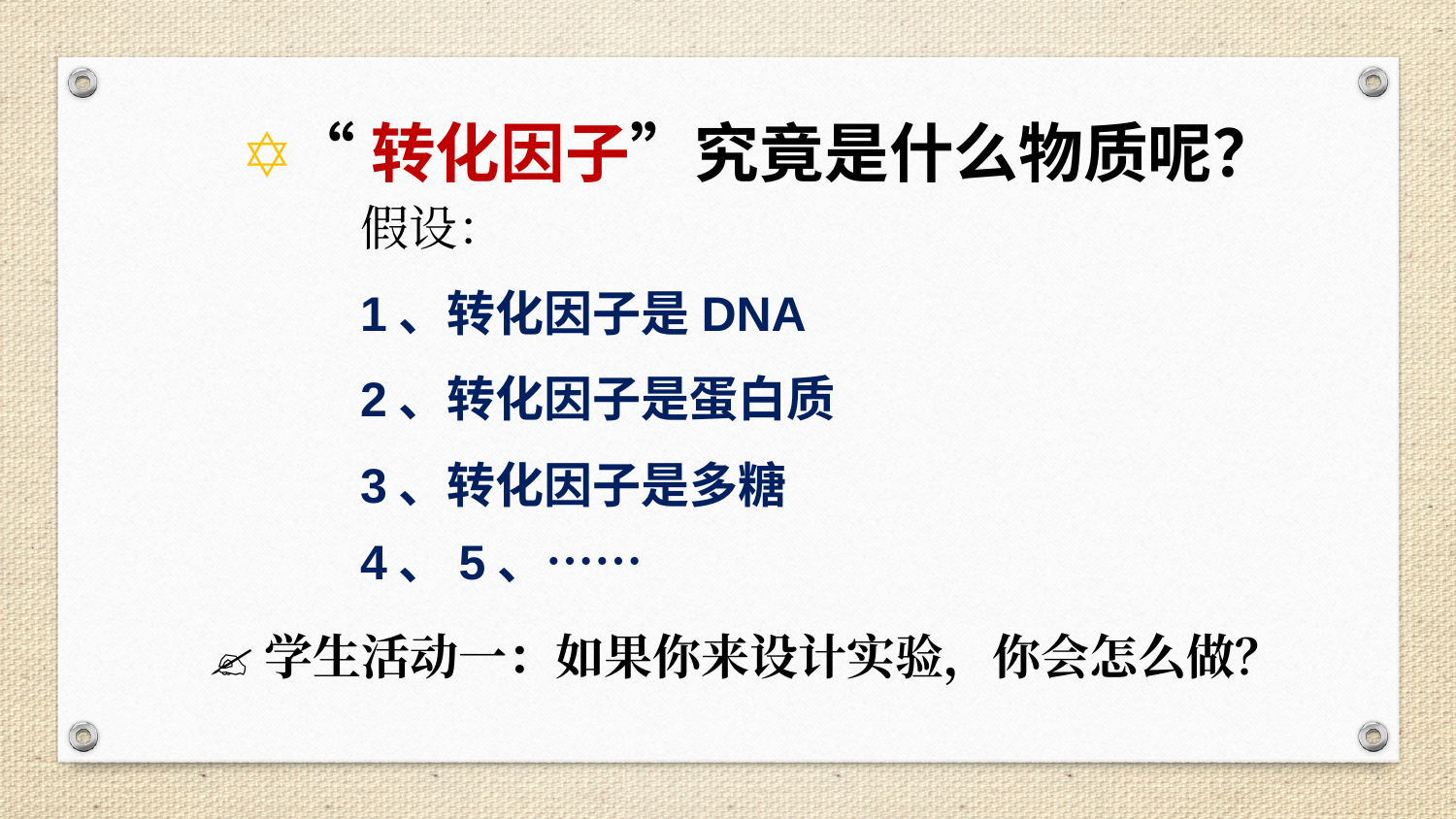

✡“转化因子”究竟是什么物质呢？
假设：
1、转化因子是DNA
2、转化因子是蛋白质
3、转化因子是多糖
4、5、……
✍学生活动一：如果你来设计实验，你会怎么做？